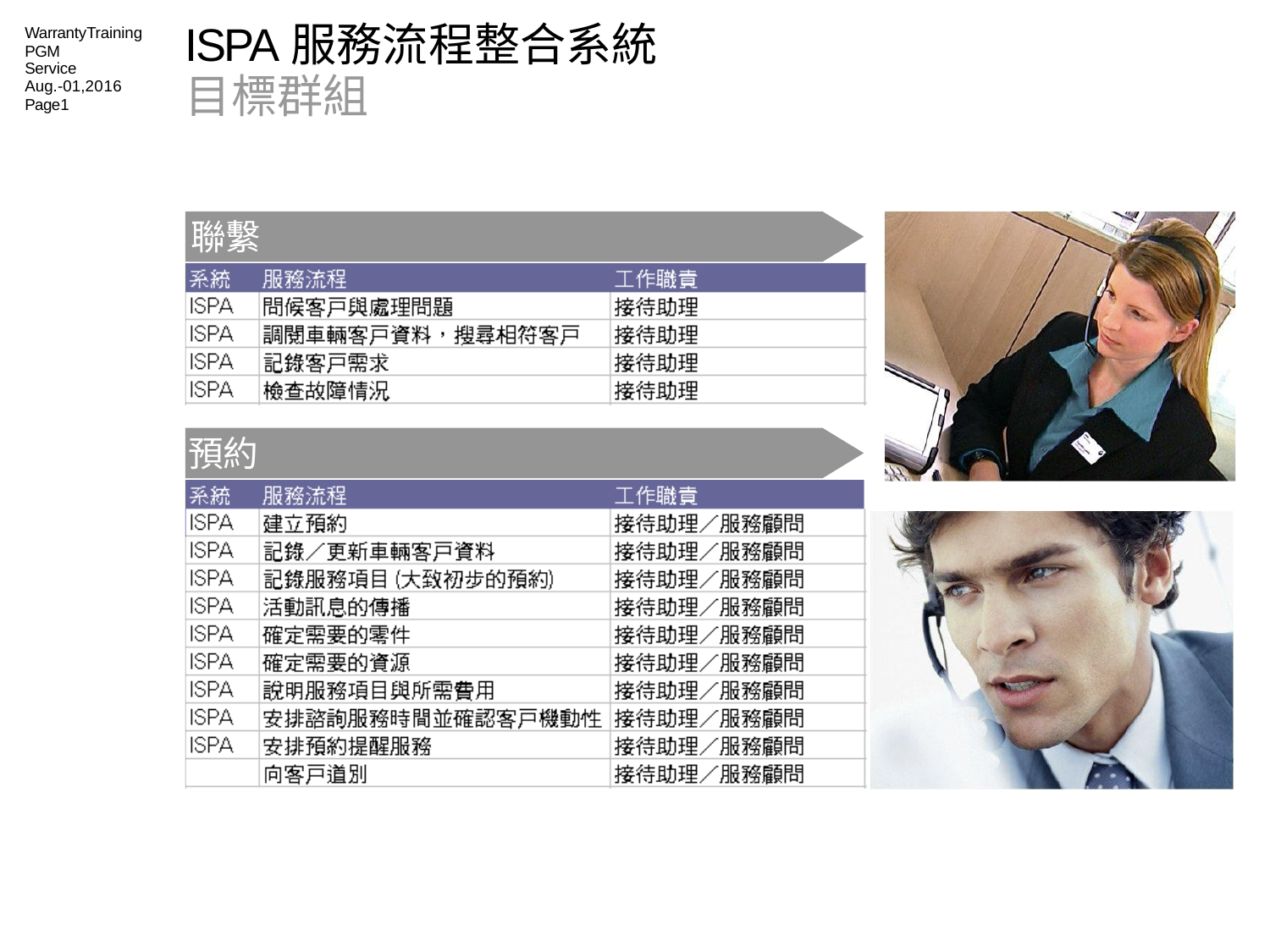

# ISPA服務流程整合系統目標群組
WarrantyTrainingPGM
Service
Aug.-01,2016
Page1

聯繫

預約